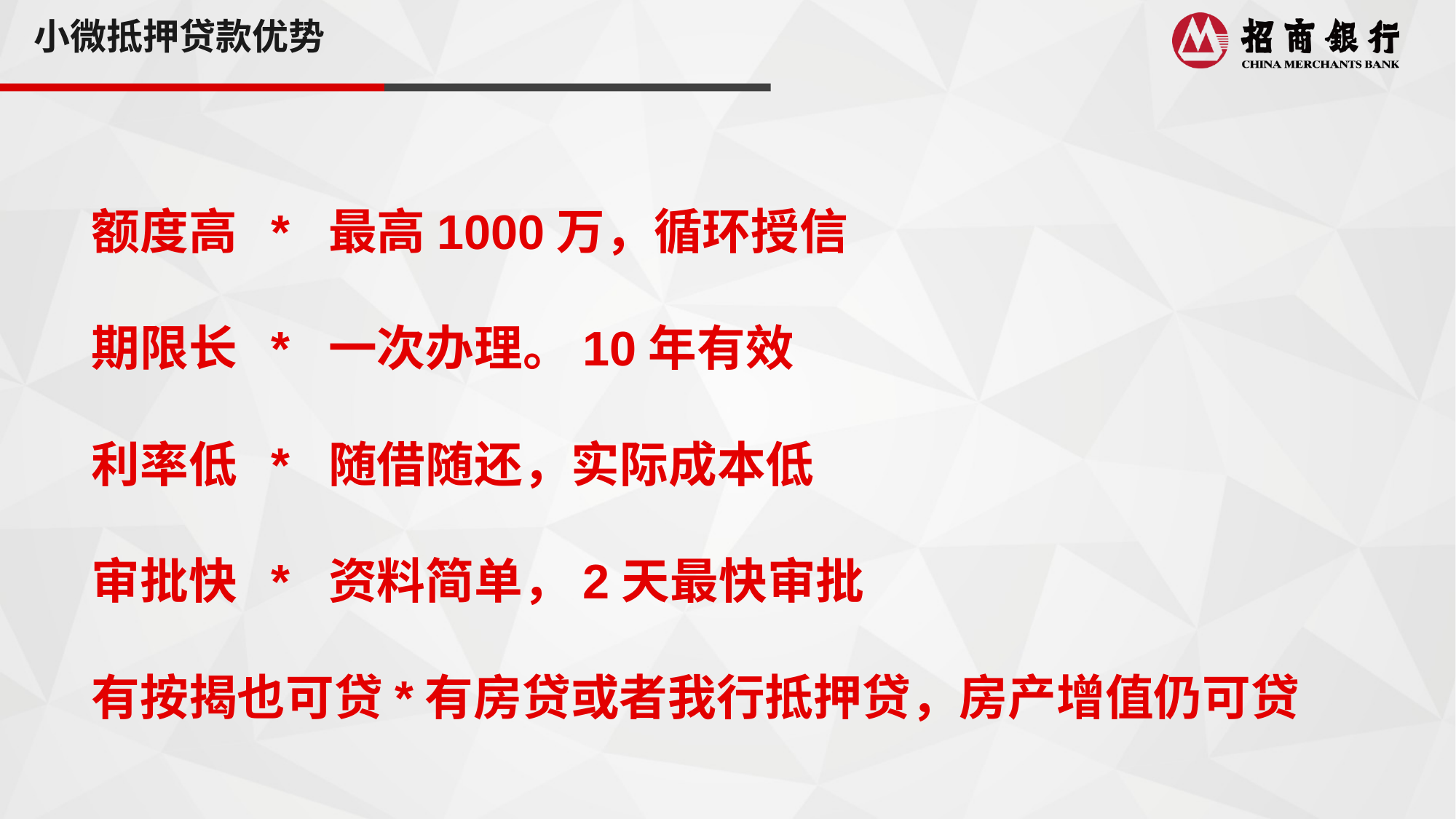

小微抵押贷款优势

额度高  *  最高1000万，循环授信
期限长  *  一次办理。10年有效
利率低  *  随借随还，实际成本低
审批快  *  资料简单，2天最快审批
有按揭也可贷*有房贷或者我行抵押贷，房产增值仍可贷